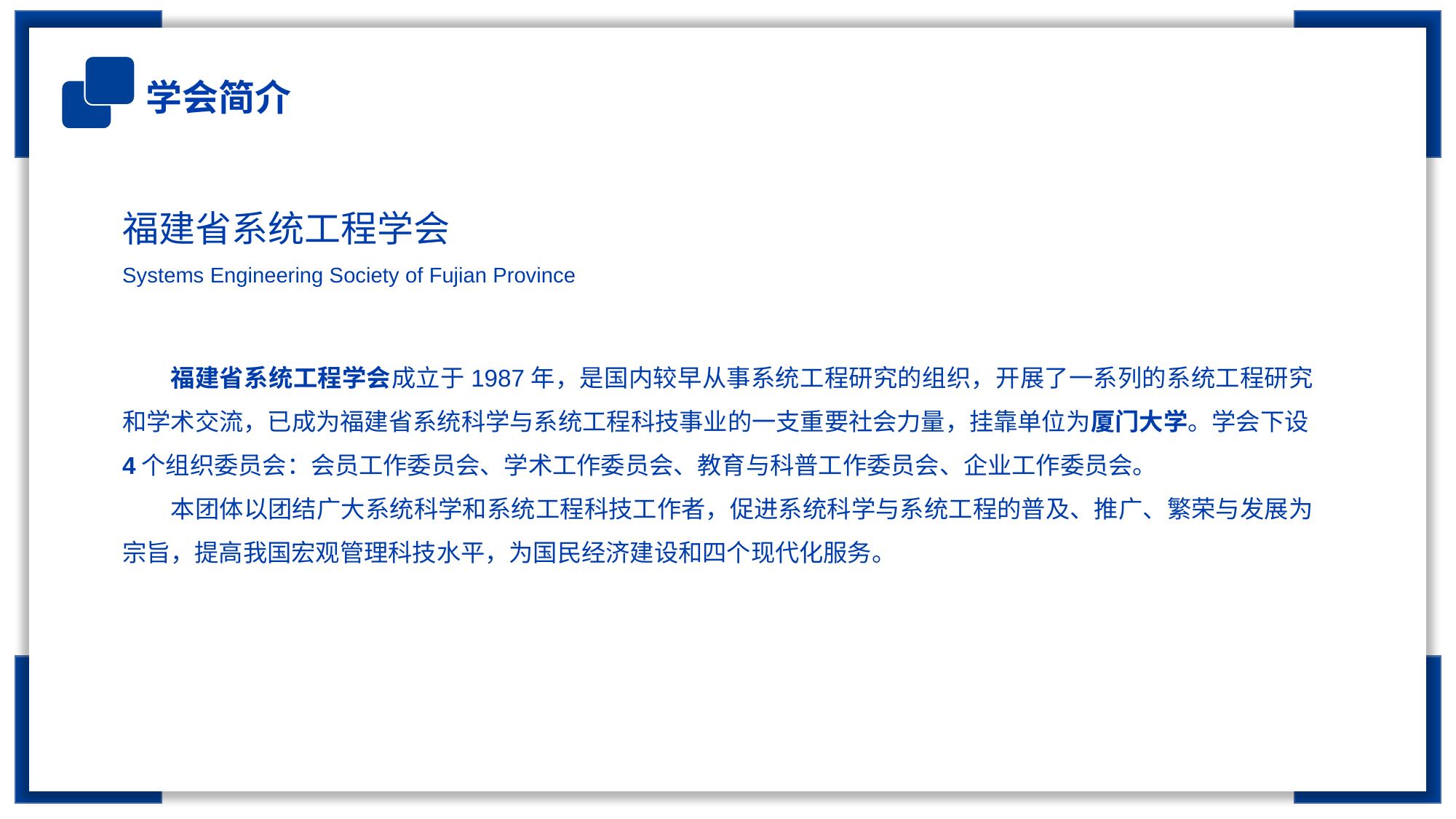

学会简介

福建省系统工程学会
Systems Engineering Society of Fujian Province
福建省系统工程学会成立于1987年，是国内较早从事系统工程研究的组织，开展了一系列的系统工程研究和学术交流，已成为福建省系统科学与系统工程科技事业的一支重要社会力量，挂靠单位为厦门大学。学会下设4个组织委员会：会员工作委员会、学术工作委员会、教育与科普工作委员会、企业工作委员会。
本团体以团结广大系统科学和系统工程科技工作者，促进系统科学与系统工程的普及、推广、繁荣与发展为宗旨，提高我国宏观管理科技水平，为国民经济建设和四个现代化服务。